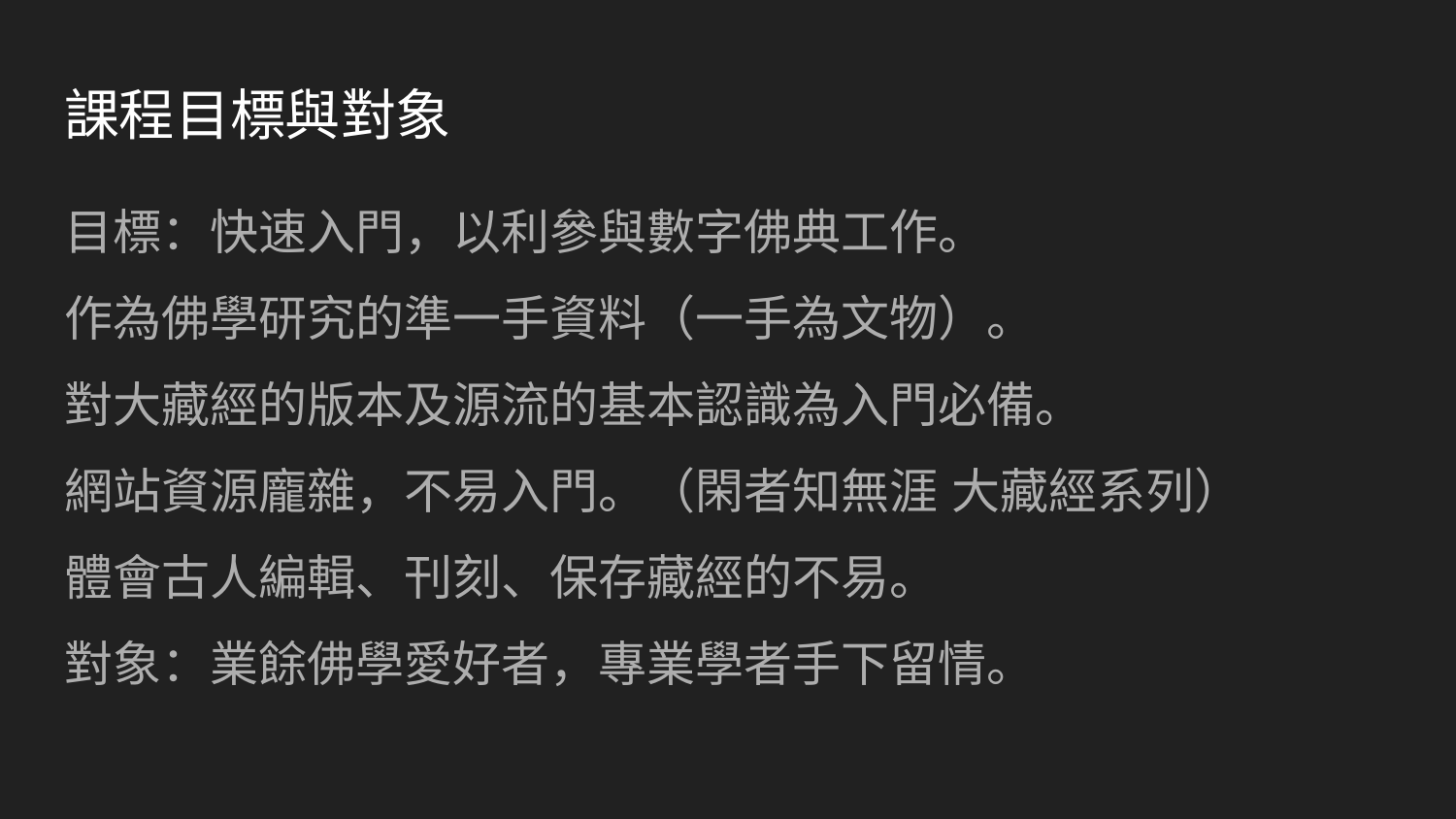

# 課程目標與對象
目標：快速入門，以利參與數字佛典工作。
作為佛學研究的準一手資料（一手為文物）。
對大藏經的版本及源流的基本認識為入門必備。
網站資源龐雜，不易入門。（閑者知無涯 大藏經系列）
體會古人編輯、刊刻、保存藏經的不易。
對象：業餘佛學愛好者，專業學者手下留情。